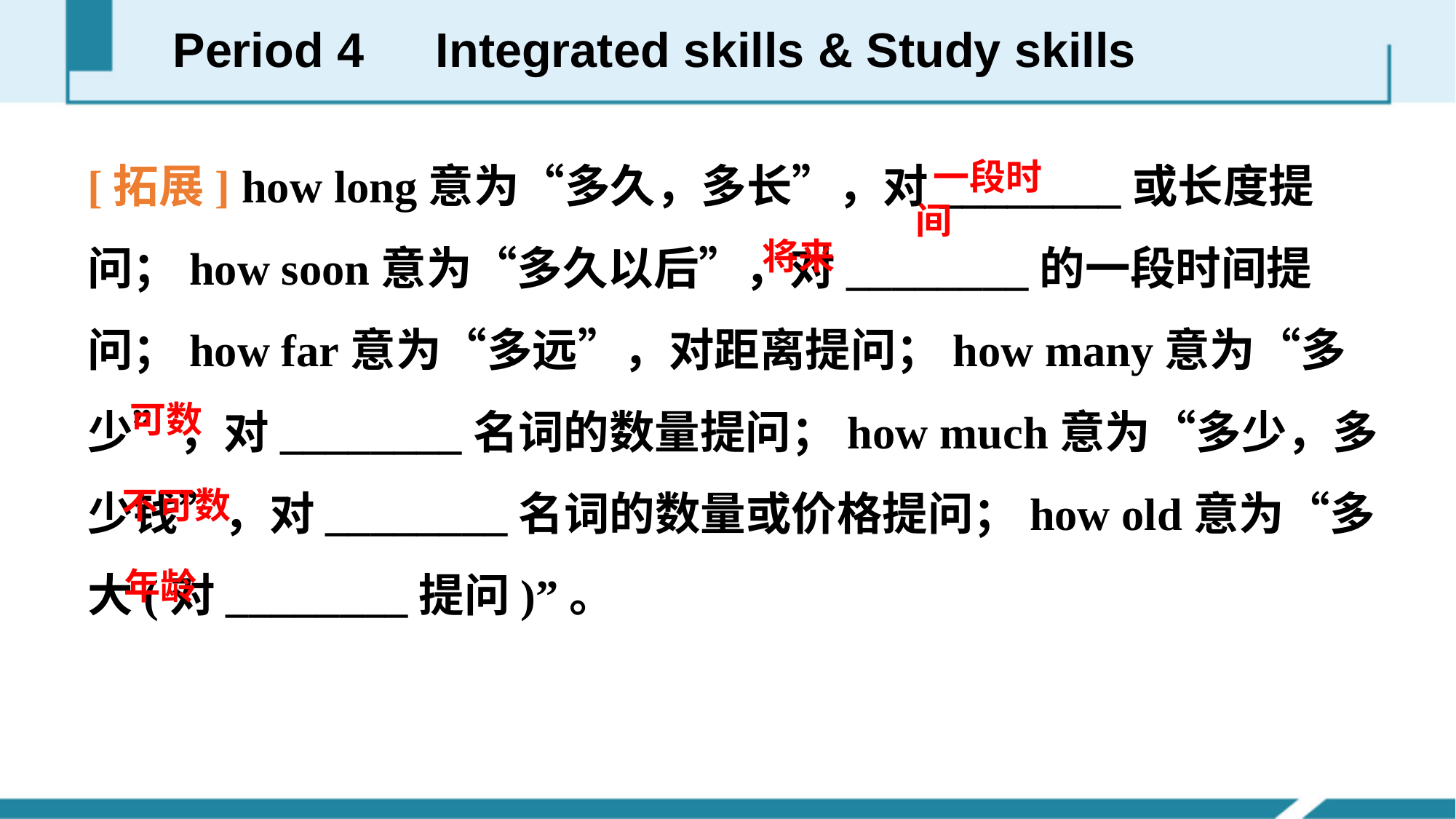

Period 4　Integrated skills & Study skills
[拓展] how long意为“多久，多长”，对________或长度提问；how soon意为“多久以后”，对________的一段时间提问；how far意为“多远”，对距离提问；how many意为“多少”，对________名词的数量提问；how much意为“多少，多少钱”，对________名词的数量或价格提问；how old意为“多大(对________提问)”。
 一段时间
将来
 可数
 不可数
 年龄